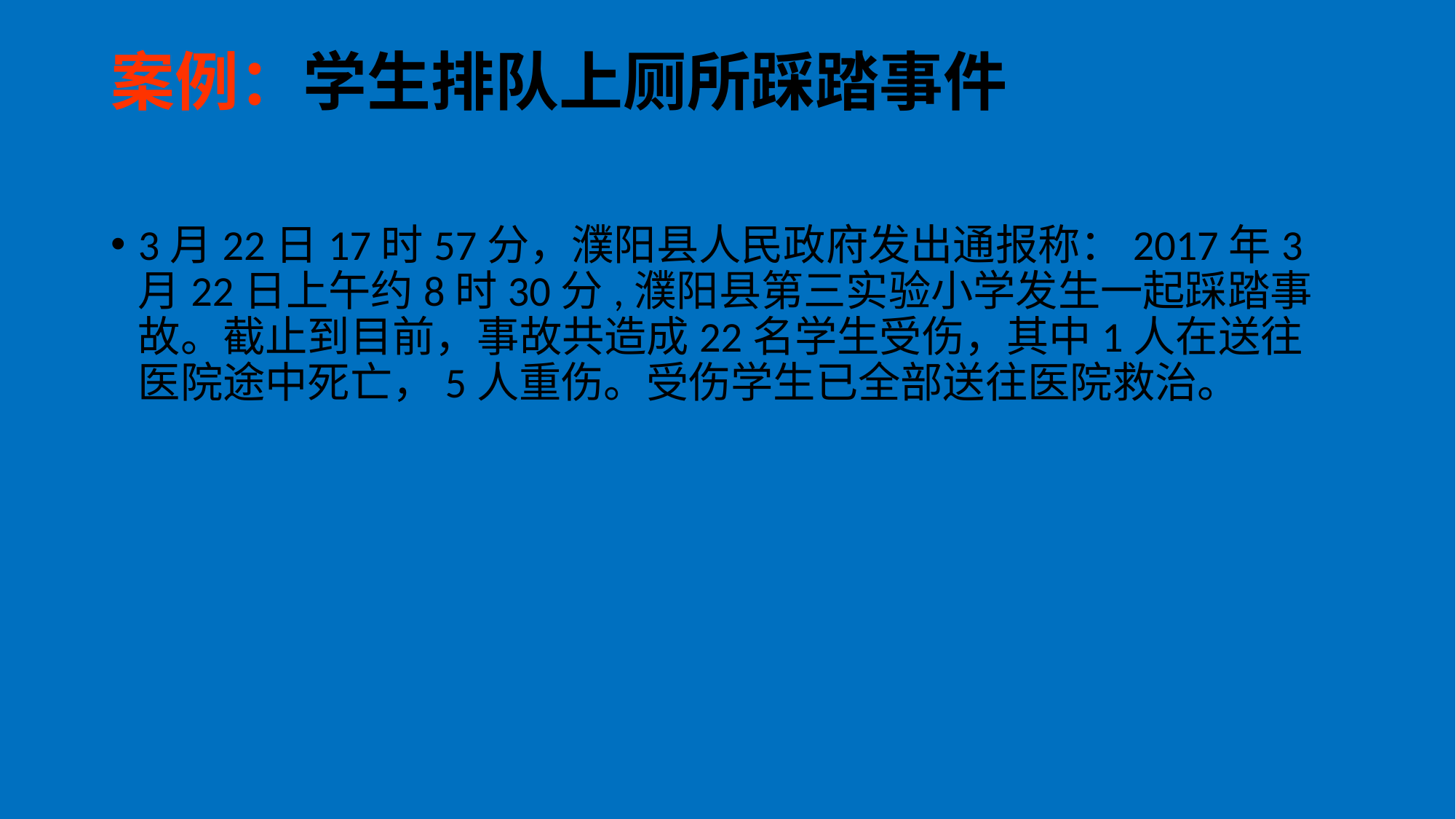

# 案例：学生排队上厕所踩踏事件
3月22日17时57分，濮阳县人民政府发出通报称：2017年3月22日上午约8时30分,濮阳县第三实验小学发生一起踩踏事故。截止到目前，事故共造成22名学生受伤，其中1人在送往医院途中死亡，5人重伤。受伤学生已全部送往医院救治。